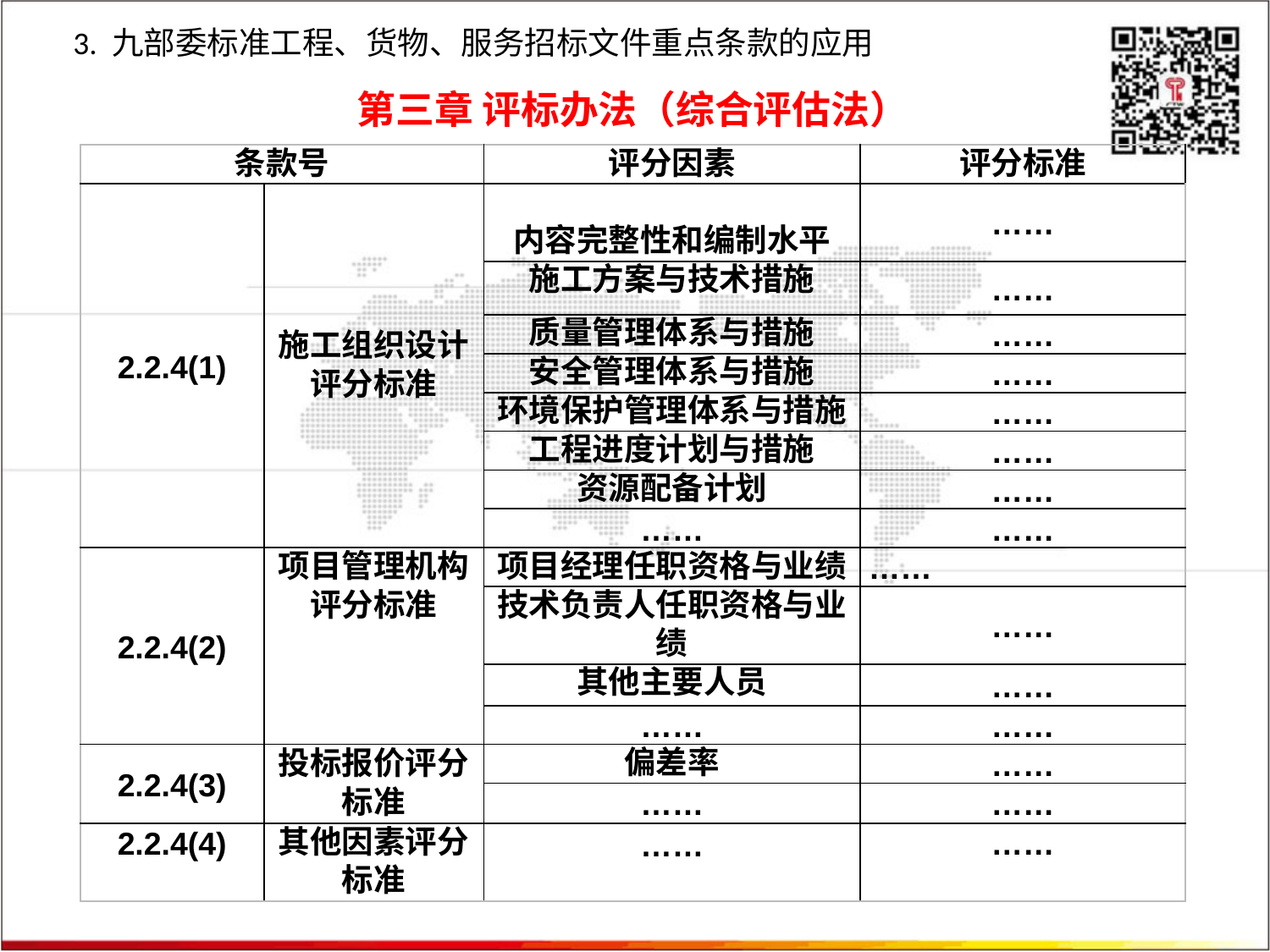

3. 九部委标准工程、货物、服务招标文件重点条款的应用

第三章 评标办法（综合评估法）

| 条款号 |  | 评分因素 | 评分标准 |
| --- | --- | --- | --- |
| 2.2.4(1) | 施工组织设计评分标准 | 内容完整性和编制水平 | …… |
|  |  | 施工方案与技术措施 | …… |
|  |  | 质量管理体系与措施 | …… |
|  |  | 安全管理体系与措施 | …… |
|  |  | 环境保护管理体系与措施 | …… |
|  |  | 工程进度计划与措施 | …… |
|  |  | 资源配备计划 | …… |
|  |  | …… | …… |
| 2.2.4(2) | 项目管理机构评分标准 | 项目经理任职资格与业绩 | …… |
|  |  | 技术负责人任职资格与业绩 | …… |
|  |  | 其他主要人员 | …… |
|  |  | …… | …… |
| 2.2.4(3) | 投标报价评分标准 | 偏差率 | …… |
|  |  | …… | …… |
| 2.2.4(4) | 其他因素评分标准 | …… | …… |